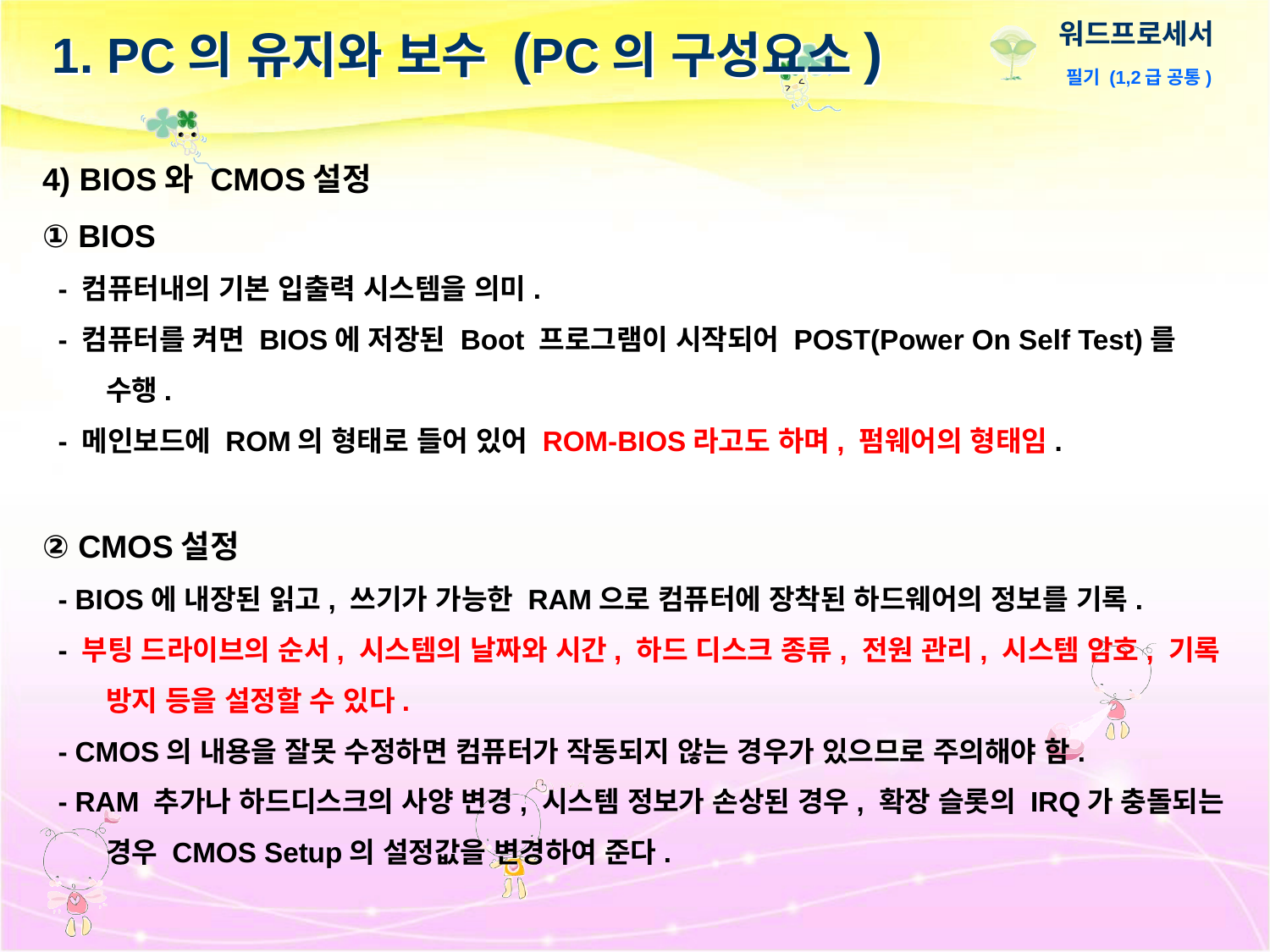

# 1. PC의 유지와 보수 (PC의 구성요소)
4) BIOS와 CMOS설정
① BIOS
  - 컴퓨터내의 기본 입출력 시스템을 의미.
  - 컴퓨터를 켜면 BIOS에 저장된 Boot 프로그램이 시작되어 POST(Power On Self Test)를 수행.
  - 메인보드에 ROM의 형태로 들어 있어 ROM-BIOS라고도 하며, 펌웨어의 형태임.

② CMOS설정
  - BIOS에 내장된 읽고, 쓰기가 가능한 RAM으로 컴퓨터에 장착된 하드웨어의 정보를 기록.
  - 부팅 드라이브의 순서, 시스템의 날짜와 시간, 하드 디스크 종류, 전원 관리, 시스템 암호, 기록 방지 등을 설정할 수 있다.
  - CMOS의 내용을 잘못 수정하면 컴퓨터가 작동되지 않는 경우가 있으므로 주의해야 함.
  - RAM 추가나 하드디스크의 사양 변경, 시스템 정보가 손상된 경우, 확장 슬롯의 IRQ가 충돌되는 경우 CMOS Setup의 설정값을 변경하여 준다.